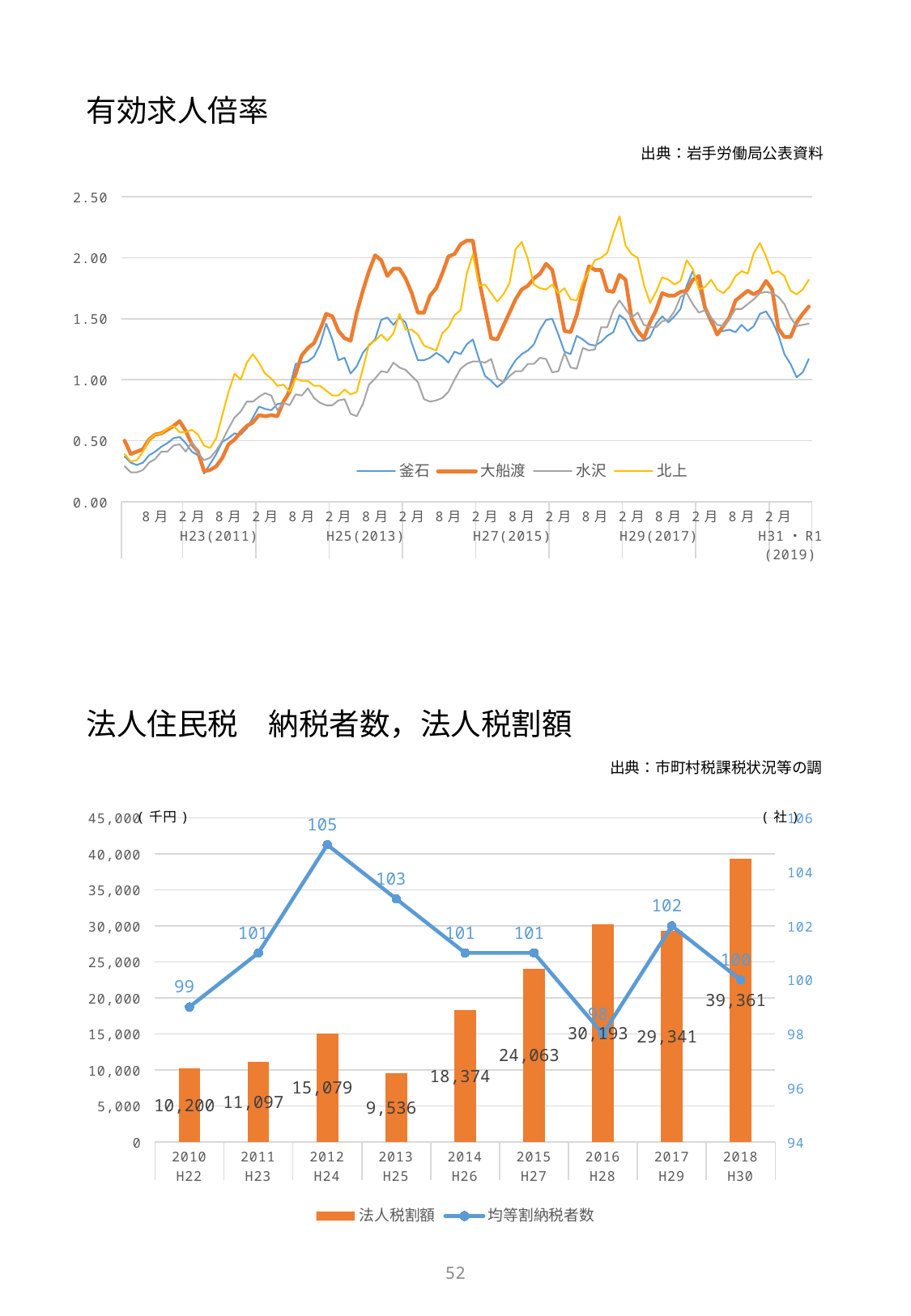

有効求人倍率
出典：岩手労働局公表資料

### Chart

| Category | 釜石 | 大船渡 | 水沢 | 北上 |
|---|---|---|---|---|
| 3月 | 0.37 | 0.5 | 0.29 | 0.39 |
| 4月 | 0.32 | 0.39 | 0.24 | 0.33 |
| 5月 | 0.3 | 0.41 | 0.24 | 0.34 |
| 6月 | 0.32 | 0.43 | 0.26 | 0.41 |
| 7月 | 0.38 | 0.51 | 0.32 | 0.51 |
| 8月 | 0.41 | 0.55 | 0.35 | 0.55 |
| 9月 | 0.45 | 0.56 | 0.41 | 0.56 |
| 10月 | 0.48 | 0.59 | 0.41 | 0.6 |
| 11月 | 0.52 | 0.62 | 0.46 | 0.62 |
| 12月 | 0.53 | 0.66 | 0.47 | 0.57 |
| 1月 | 0.48 | 0.58 | 0.41 | 0.57 |
| 2月 | 0.41 | 0.47 | 0.49 | 0.59 |
| 3月 | 0.38 | 0.41 | 0.4 | 0.55 |
| 4月 | 0.23 | 0.25 | 0.34 | 0.46 |
| 5月 | 0.31 | 0.26 | 0.36 | 0.44 |
| 6月 | 0.39 | 0.29 | 0.42 | 0.52 |
| 7月 | 0.49 | 0.36 | 0.5 | 0.71 |
| 8月 | 0.52 | 0.47 | 0.6 | 0.9 |
| 9月 | 0.56 | 0.51 | 0.69 | 1.05 |
| 10月 | 0.55 | 0.57 | 0.74 | 1.0 |
| 11月 | 0.6 | 0.62 | 0.82 | 1.14 |
| 12月 | 0.69 | 0.65 | 0.82 | 1.21 |
| 1月 | 0.78 | 0.71 | 0.86 | 1.14 |
| 2月 | 0.76 | 0.7 | 0.89 | 1.05 |
| 3月 | 0.75 | 0.71 | 0.87 | 1.01 |
| 4月 | 0.8 | 0.7 | 0.75 | 0.95 |
| 5月 | 0.81 | 0.82 | 0.81 | 0.96 |
| 6月 | 0.94 | 0.9 | 0.79 | 0.9 |
| 7月 | 1.13 | 1.05 | 0.88 | 1.01 |
| 8月 | 1.14 | 1.2 | 0.87 | 0.99 |
| 9月 | 1.15 | 1.26 | 0.93 | 0.99 |
| 10月 | 1.19 | 1.3 | 0.85 | 0.95 |
| 11月 | 1.29 | 1.41 | 0.81 | 0.95 |
| 12月 | 1.46 | 1.54 | 0.79 | 0.91 |
| 1月 | 1.33 | 1.52 | 0.79 | 0.87 |
| 2月 | 1.16 | 1.4 | 0.83 | 0.87 |
| 3月 | 1.18 | 1.34 | 0.84 | 0.92 |
| 4月 | 1.05 | 1.32 | 0.72 | 0.88 |
| 5月 | 1.11 | 1.55 | 0.7 | 0.9 |
| 6月 | 1.22 | 1.73 | 0.8 | 1.09 |
| 7月 | 1.28 | 1.89 | 0.96 | 1.29 |
| 8月 | 1.33 | 2.02 | 1.01 | 1.32 |
| 9月 | 1.49 | 1.98 | 1.07 | 1.37 |
| 10月 | 1.51 | 1.85 | 1.06 | 1.32 |
| 11月 | 1.45 | 1.91 | 1.14 | 1.38 |
| 12月 | 1.51 | 1.91 | 1.1 | 1.54 |
| 1月 | 1.47 | 1.83 | 1.08 | 1.41 |
| 2月 | 1.3 | 1.71 | 1.03 | 1.41 |
| 3月 | 1.16 | 1.55 | 0.98 | 1.37 |
| 4月 | 1.16 | 1.55 | 0.84 | 1.28 |
| 5月 | 1.18 | 1.69 | 0.82 | 1.26 |
| 6月 | 1.22 | 1.75 | 0.83 | 1.24 |
| 7月 | 1.19 | 1.87 | 0.85 | 1.38 |
| 8月 | 1.14 | 2.01 | 0.9 | 1.43 |
| 9月 | 1.23 | 2.03 | 1.0 | 1.53 |
| 10月 | 1.21 | 2.11 | 1.09 | 1.57 |
| 11月 | 1.29 | 2.14 | 1.13 | 1.87 |
| 12月 | 1.33 | 2.14 | 1.15 | 2.03 |
| 1月 | 1.17 | 1.82 | 1.15 | 1.77 |
| 2月 | 1.03 | 1.58 | 1.14 | 1.78 |
| 3月 | 0.99 | 1.34 | 1.17 | 1.71 |
| 4月 | 0.94 | 1.33 | 1.01 | 1.64 |
| 5月 | 0.98 | 1.44 | 0.98 | 1.7 |
| 6月 | 1.08 | 1.55 | 1.03 | 1.79 |
| 7月 | 1.16 | 1.66 | 1.07 | 2.07 |
| 8月 | 1.21 | 1.74 | 1.07 | 2.13 |
| 9月 | 1.24 | 1.77 | 1.13 | 1.99 |
| 10月 | 1.29 | 1.83 | 1.13 | 1.78 |
| 11月 | 1.41 | 1.87 | 1.18 | 1.75 |
| 12月 | 1.49 | 1.95 | 1.17 | 1.74 |
| 1月 | 1.5 | 1.9 | 1.06 | 1.78 |
| 2月 | 1.37 | 1.67 | 1.07 | 1.71 |
| 3月 | 1.23 | 1.4 | 1.22 | 1.75 |
| 4月 | 1.21 | 1.39 | 1.1 | 1.66 |
| 5月 | 1.36 | 1.53 | 1.09 | 1.65 |
| 6月 | 1.33 | 1.74 | 1.26 | 1.8 |
| 7月 | 1.29 | 1.93 | 1.24 | 1.89 |
| 8月 | 1.28 | 1.9 | 1.25 | 1.98 |
| 9月 | 1.31 | 1.9 | 1.43 | 2.0 |
| 10月 | 1.36 | 1.73 | 1.43 | 2.04 |
| 11月 | 1.39 | 1.72 | 1.57 | 2.2 |
| 12月 | 1.53 | 1.86 | 1.65 | 2.34 |
| 1月 | 1.49 | 1.82 | 1.58 | 2.1 |
| 2月 | 1.39 | 1.5 | 1.51 | 2.03 |
| 3月 | 1.32 | 1.4 | 1.55 | 2.0 |
| 4月 | 1.32 | 1.34 | 1.45 | 1.78 |
| 5月 | 1.35 | 1.47 | 1.43 | 1.63 |
| 6月 | 1.46 | 1.57 | 1.43 | 1.72 |
| 7月 | 1.52 | 1.71 | 1.48 | 1.84 |
| 8月 | 1.47 | 1.69 | 1.49 | 1.82 |
| 9月 | 1.52 | 1.69 | 1.56 | 1.78 |
| 10月 | 1.58 | 1.72 | 1.68 | 1.81 |
| 11月 | 1.77 | 1.73 | 1.71 | 1.98 |
| 12月 | 1.89 | 1.82 | 1.62 | 1.91 |
| 1月 | 1.76 | 1.85 | 1.55 | 1.74 |
| 2月 | 1.57 | 1.59 | 1.57 | 1.76 |
| 3月 | 1.46 | 1.49 | 1.51 | 1.82 |
| 4月 | 1.39 | 1.37 | 1.45 | 1.74 |
| 5月 | 1.4 | 1.44 | 1.44 | 1.71 |
| 6月 | 1.41 | 1.51 | 1.5 | 1.76 |
| 7月 | 1.39 | 1.65 | 1.58 | 1.85 |
| 8月 | 1.45 | 1.69 | 1.58 | 1.89 |
| 9月 | 1.4 | 1.73 | 1.62 | 1.87 |
| 10月 | 1.44 | 1.7 | 1.66 | 2.04 |
| 11月 | 1.54 | 1.73 | 1.71 | 2.12 |
| 12月 | 1.56 | 1.81 | 1.72 | 2.01 |
| 1月 | 1.48 | 1.74 | 1.71 | 1.87 |
| 2月 | 1.37 | 1.42 | 1.68 | 1.89 |
| 3月 | 1.21 | 1.35 | 1.62 | 1.85 |
| 4月 | 1.13 | 1.35 | 1.51 | 1.73 |
| 5月 | 1.02 | 1.47 | 1.44 | 1.7 |
| 6月 | 1.06 | 1.54 | 1.45 | 1.74 |
| 7月 | 1.17 | 1.6 | 1.46 | 1.82 |
法人住民税　納税者数，法人税割額
出典：市町村税課税状況等の調

### Chart

| Category | 法人税割額 | 均等割納税者数 |
|---|---|---|
| 2010 | 10200.0 | 99.0 |
| 2011 | 11097.0 | 101.0 |
| 2012 | 15079.0 | 105.0 |
| 2013 | 9536.0 | 103.0 |
| 2014 | 18374.0 | 101.0 |
| 2015 | 24063.0 | 101.0 |
| 2016 | 30193.0 | 98.0 |
| 2017 | 29341.0 | 102.0 |
| 2018 | 39361.0 | 100.0 |
52